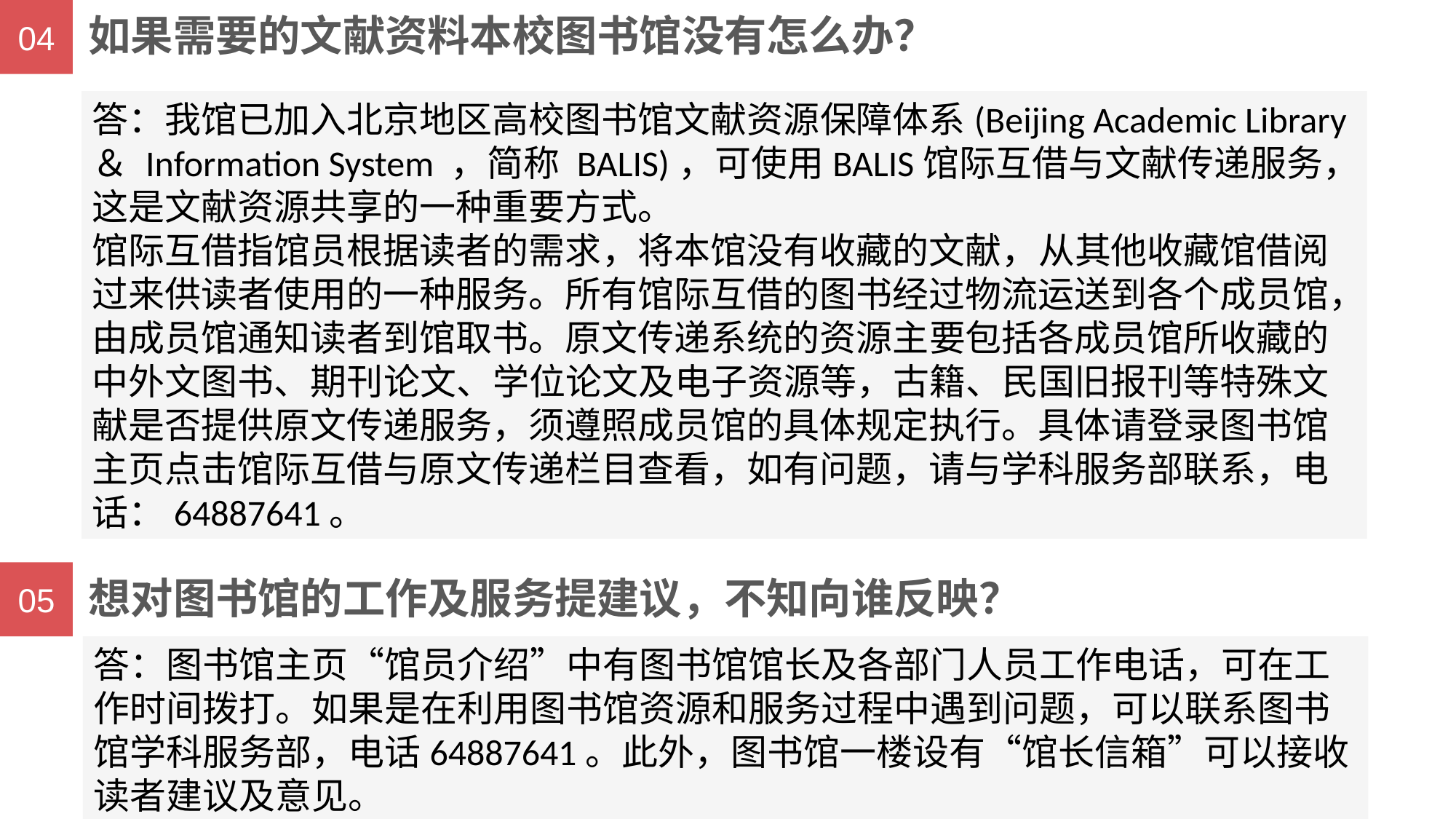

04
如果需要的文献资料本校图书馆没有怎么办？
答：我馆已加入北京地区高校图书馆文献资源保障体系(Beijing Academic Library ＆ Information System ，简称 BALIS)，可使用BALIS馆际互借与文献传递服务，这是文献资源共享的一种重要方式。
馆际互借指馆员根据读者的需求，将本馆没有收藏的文献，从其他收藏馆借阅过来供读者使用的一种服务。所有馆际互借的图书经过物流运送到各个成员馆，由成员馆通知读者到馆取书。原文传递系统的资源主要包括各成员馆所收藏的中外文图书、期刊论文、学位论文及电子资源等，古籍、民国旧报刊等特殊文献是否提供原文传递服务，须遵照成员馆的具体规定执行。具体请登录图书馆主页点击馆际互借与原文传递栏目查看，如有问题，请与学科服务部联系，电话：64887641。
05
想对图书馆的工作及服务提建议，不知向谁反映？
答：图书馆主页“馆员介绍”中有图书馆馆长及各部门人员工作电话，可在工作时间拨打。如果是在利用图书馆资源和服务过程中遇到问题，可以联系图书馆学科服务部，电话64887641。此外，图书馆一楼设有“馆长信箱”可以接收读者建议及意见。